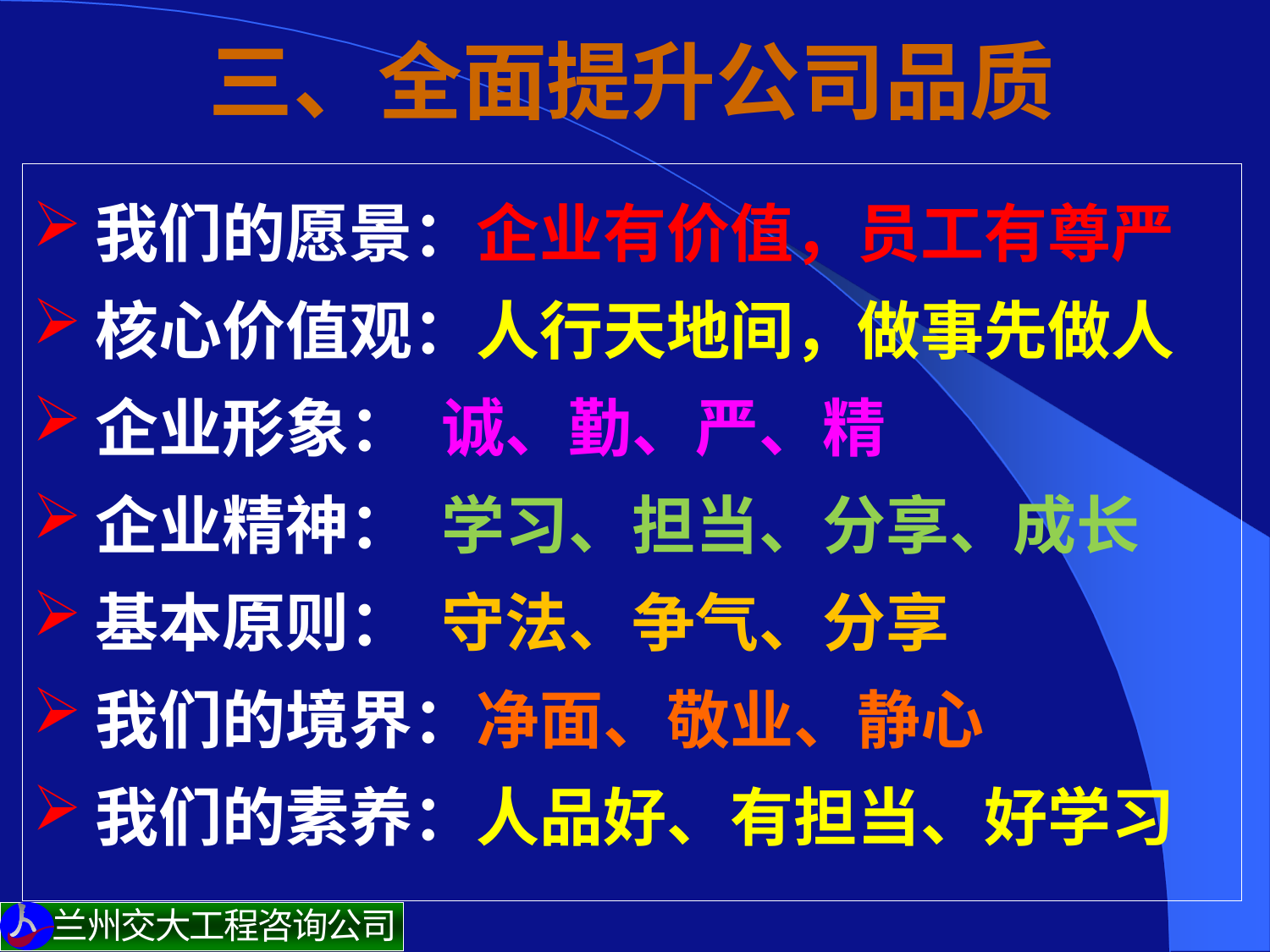

# 三、全面提升公司品质

我们的愿景：企业有价值，员工有尊严
核心价值观：人行天地间，做事先做人
企业形象：  诚、勤、严、精
企业精神：  学习、担当、分享、成长
基本原则：  守法、争气、分享
我们的境界：净面、敬业、静心
我们的素养：人品好、有担当、好学习